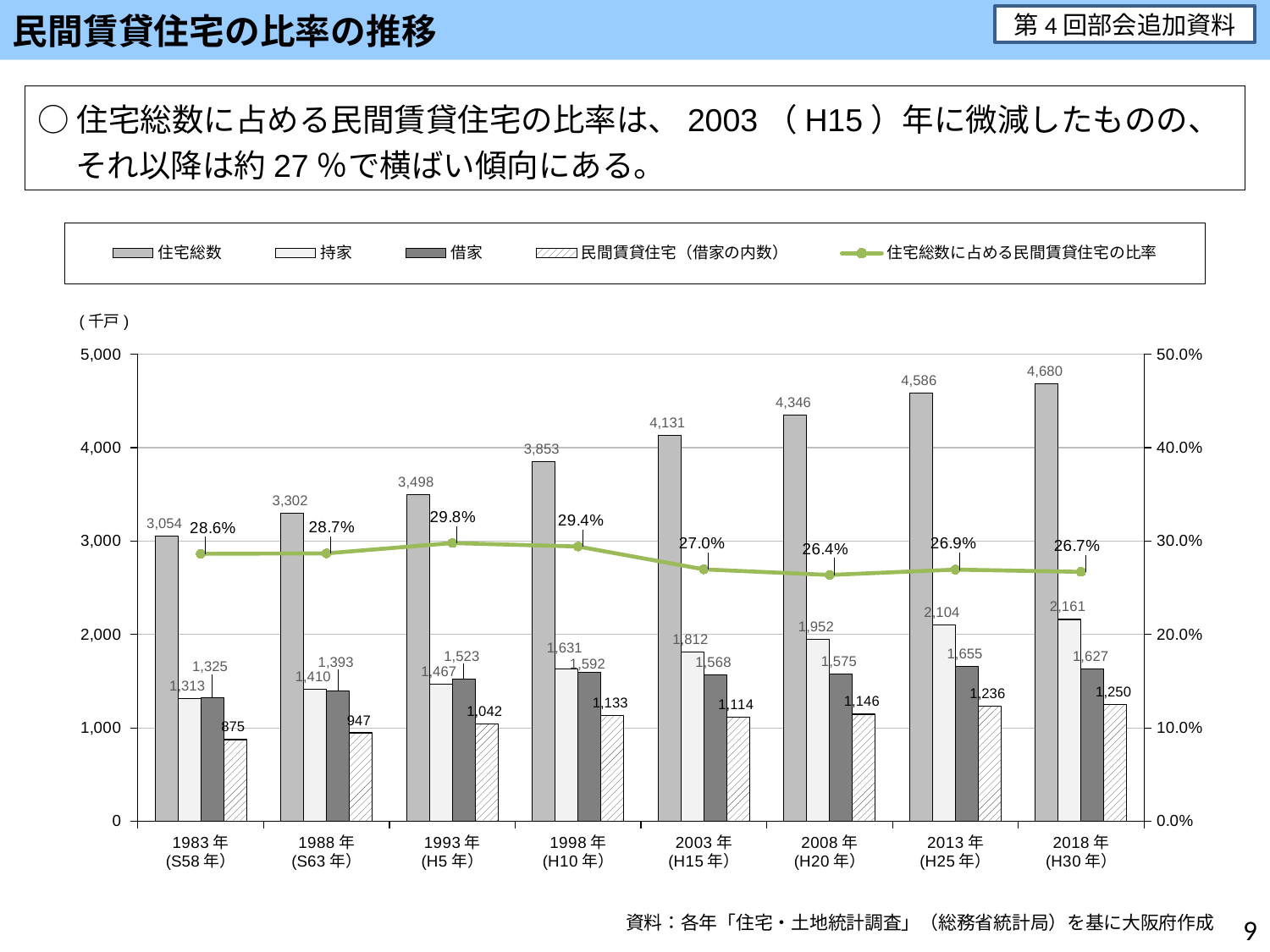

民間賃貸住宅の比率の推移
第4回部会追加資料
○住宅総数に占める民間賃貸住宅の比率は、2003（H15）年に微減したものの、それ以降は約27％で横ばい傾向にある。

### Chart

| Category | 住宅総数 | 持家 | 借家 | 民間賃貸住宅（借家の内数） | 住宅総数に占める民間賃貸住宅の比率 |
|---|---|---|---|---|---|
| 1983年
(S58年） | 3053.7 | 1313.3 | 1324.5 | 874.6 | 0.2864066542227462 |
| 1988年
(S63年） | 3301.6 | 1410.4 | 1393.1 | 947.1 | 0.28686091591955415 |
| 1993年
(H5年） | 3497.6 | 1467.4 | 1523.1 | 1041.8 | 0.2978613906678865 |
| 1998年
(H10年） | 3852.5 | 1631.4 | 1591.9 | 1133.3 | 0.2941726151849448 |
| 2003年
(H15年） | 4130.8 | 1812.1 | 1567.7 | 1114.1 | 0.26970562602885634 |
| 2008年
(H20年） | 4346.0 | 1951.8 | 1575.1 | 1146.0 | 0.26369075011504833 |
| 2013年
(H25年） | 4586.0 | 2104.3 | 1654.7 | 1235.5 | 0.2694068905364152 |
| 2018年
(H30年） | 4680.2 | 2160.9 | 1627.4 | 1249.6 | 0.26699713687449256 |
資料：各年「住宅・土地統計調査」（総務省統計局）を基に大阪府作成
9